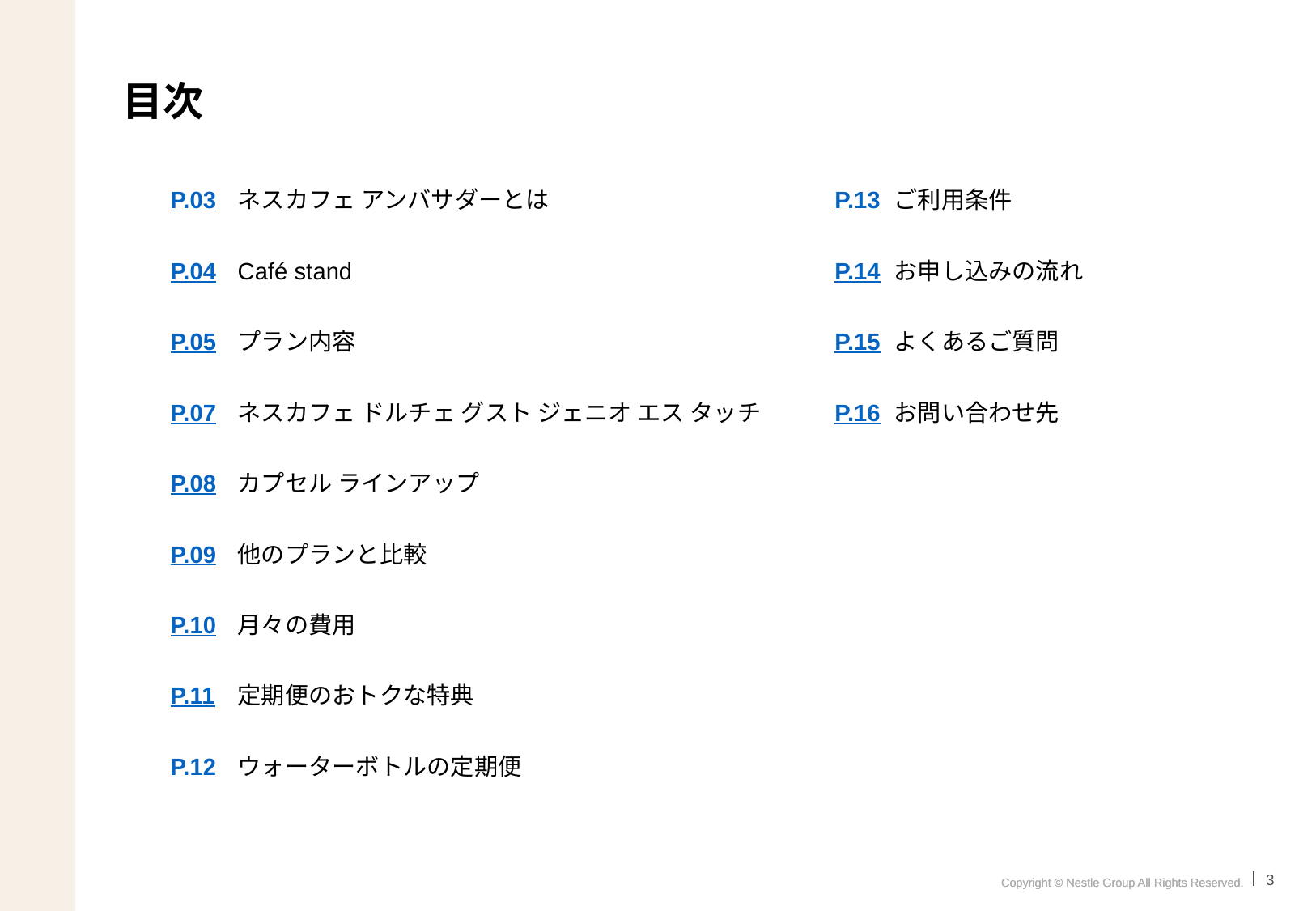

目次
P.03
P.04
P.05
P.07
P.08
P.09
P.10
P.11
P.12

ネスカフェ アンバサダーとは
Café stand
プラン内容
ネスカフェ ドルチェ グスト ジェニオ エス タッチ
カプセル ラインアップ
他のプランと比較
月々の費用
定期便のおトクな特典
ウォーターボトルの定期便
P.13
P.14
P.15
P.16

ご利用条件
お申し込みの流れ
よくあるご質問
お問い合わせ先

Copyright © Nestle Group All Rights Reserved.